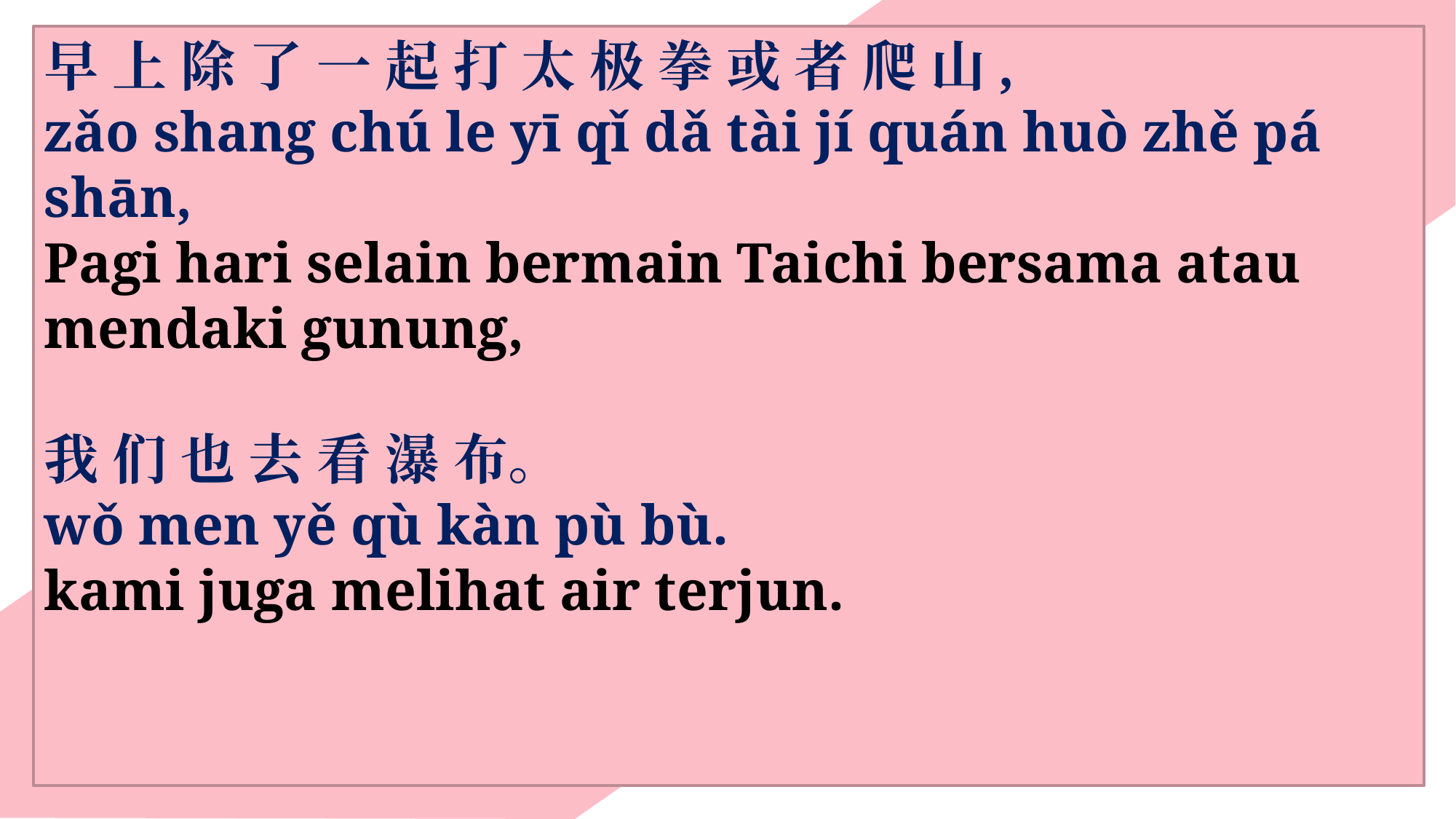

早 上 除 了 一 起 打 太 极 拳 或 者 爬 山,
zǎo shang chú le yī qǐ dǎ tài jí quán huò zhě pá shān,
Pagi hari selain bermain Taichi bersama atau mendaki gunung,

我 们 也 去 看 瀑 布。
wǒ men yě qù kàn pù bù.
kami juga melihat air terjun.